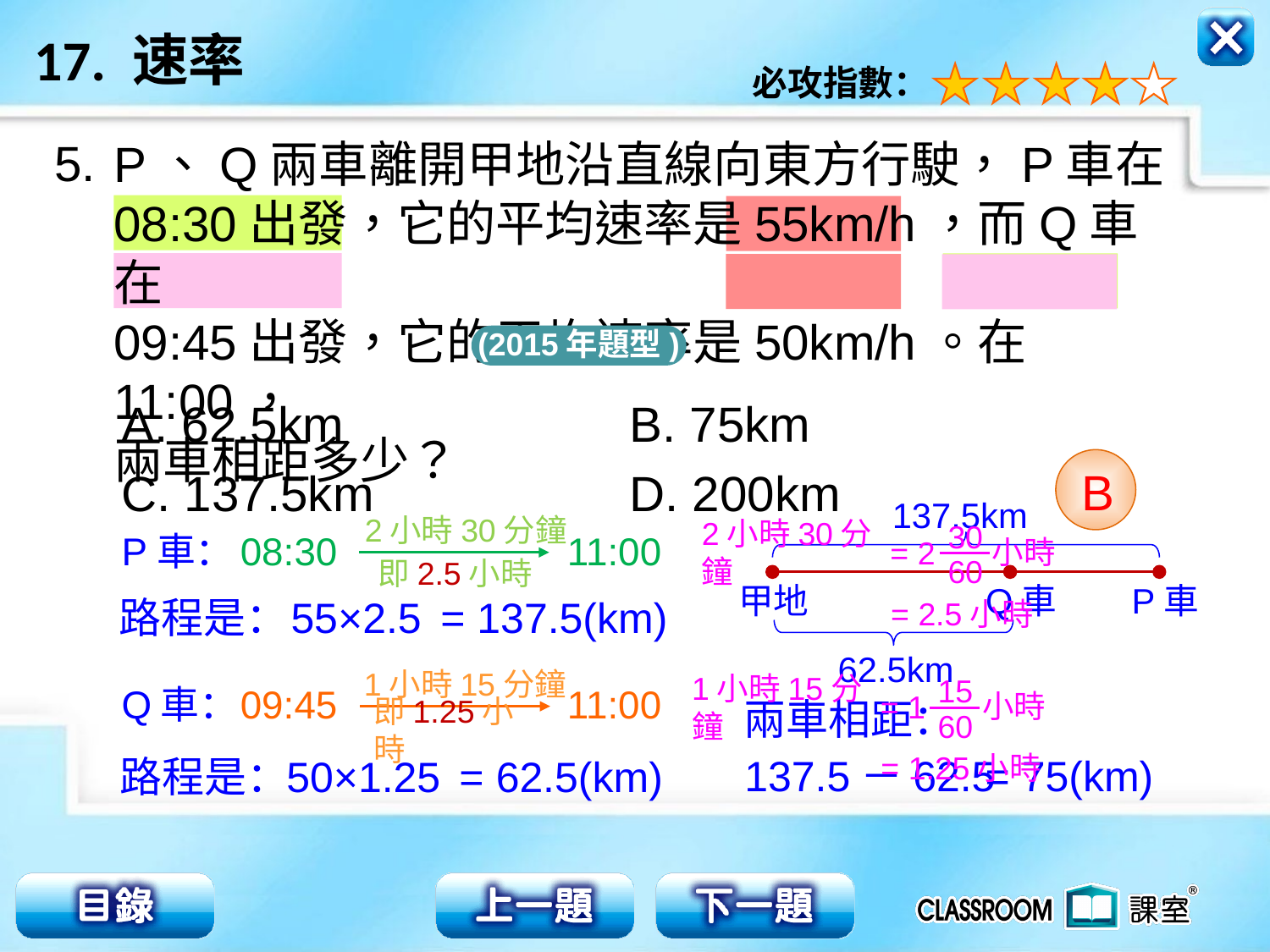

5.
P、Q兩車離開甲地沿直線向東方行駛，P車在
08:30出發，它的平均速率是55km/h，而Q車在
09:45出發，它的平均速率是50km/h。在11:00，
兩車相距多少？

(2015年題型)

A. 62.5km			B. 75km
C. 137.5km 		D. 200km

B
137.5km
2小時30分鐘
30
60
小時
= 2

P車：
08:30
11:00
2小時30分鐘
即2.5小時

甲地

Q車

P車
路程是：
55×2.5
= 137.5(km)
= 2.5小時
62.5km
1小時15分鐘
15
60
小時
= 1
Q車：
09:45
11:00
1小時15分鐘
兩車相距：
即1.25小時
= 1.25小時
137.5－62.5
= 75(km)
路程是：
50×1.25
= 62.5(km)